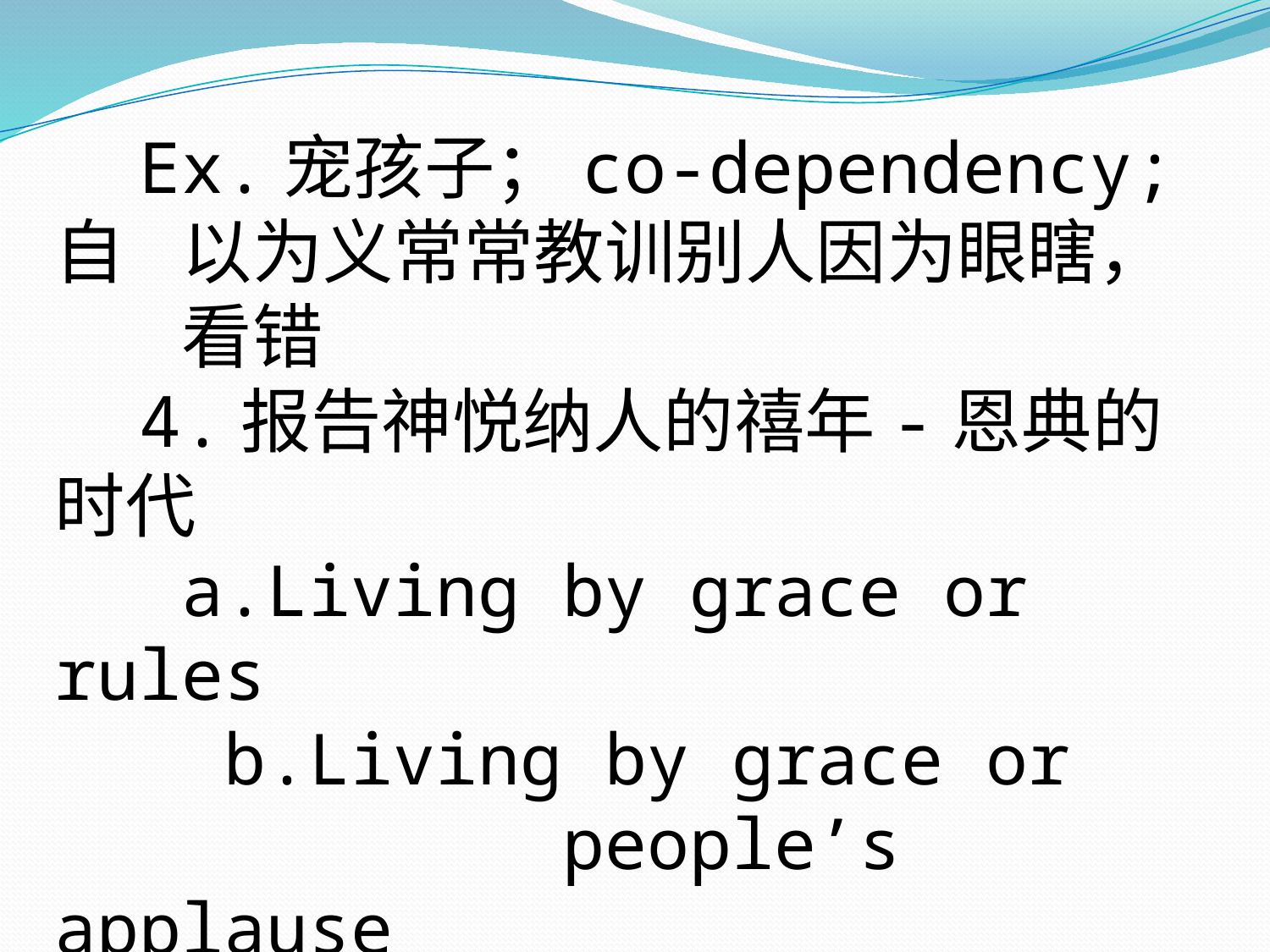

Ex.宠孩子；co-dependency; 自	以为义常常教训别人因为眼瞎，  	看错
  4.报告神悦纳人的禧年-恩典的	时代
 	a.Living by grace or rules
    b.Living by grace or 					people’s applause
    c.Living by God’s acceptence
		 or performace